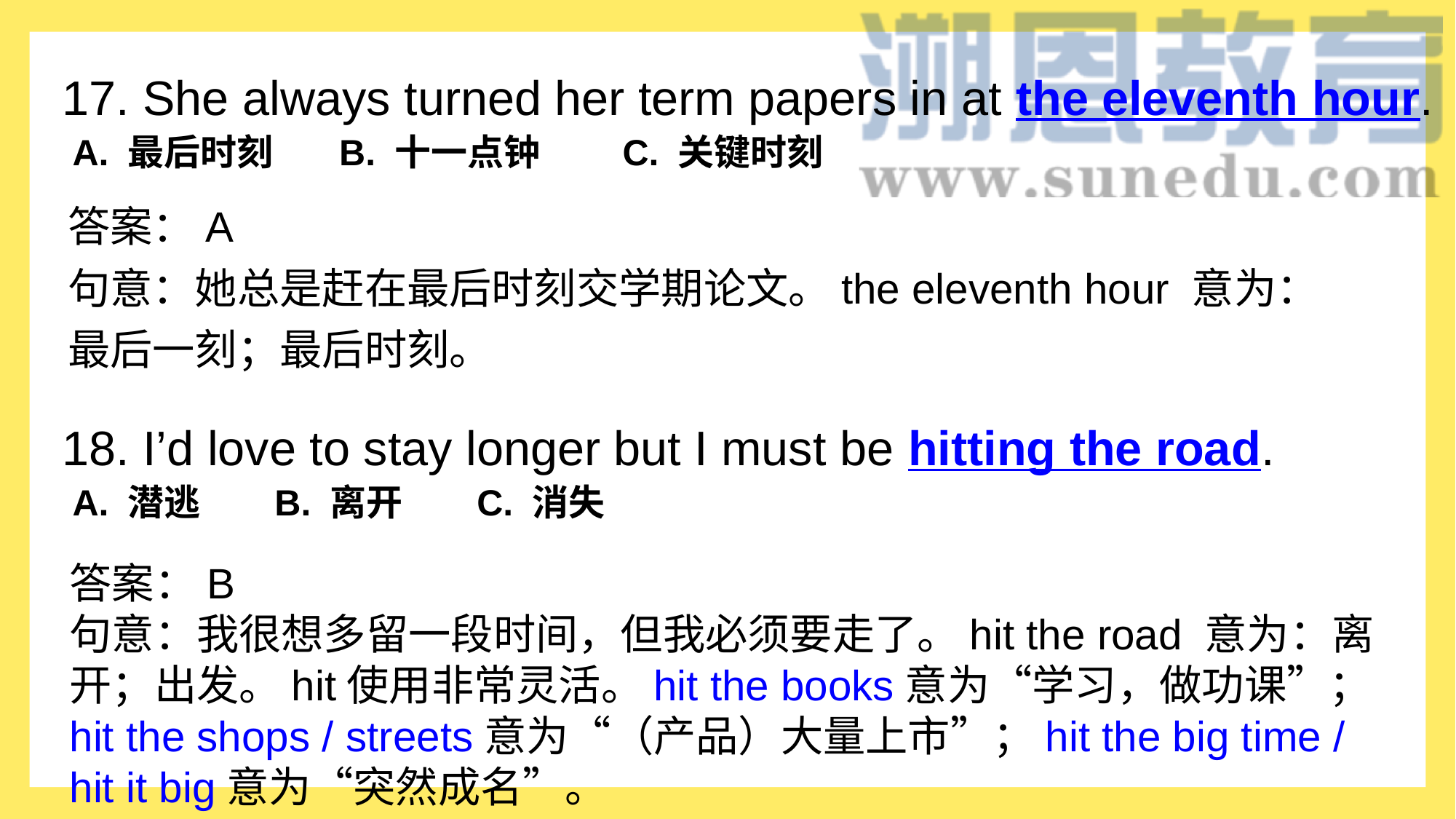

17. She always turned her term papers in at the eleventh hour.
 A. 最后时刻       B. 十一点钟         C. 关键时刻

18. I’d love to stay longer but I must be hitting the road.
 A. 潜逃        B. 离开        C. 消失
答案：A
句意：她总是赶在最后时刻交学期论文。the eleventh hour 意为：最后一刻；最后时刻。
答案：B
句意：我很想多留一段时间，但我必须要走了。hit the road 意为：离开；出发。hit使用非常灵活。hit the books意为“学习，做功课”；hit the shops / streets意为“（产品）大量上市”；hit the big time / hit it big意为“突然成名”。